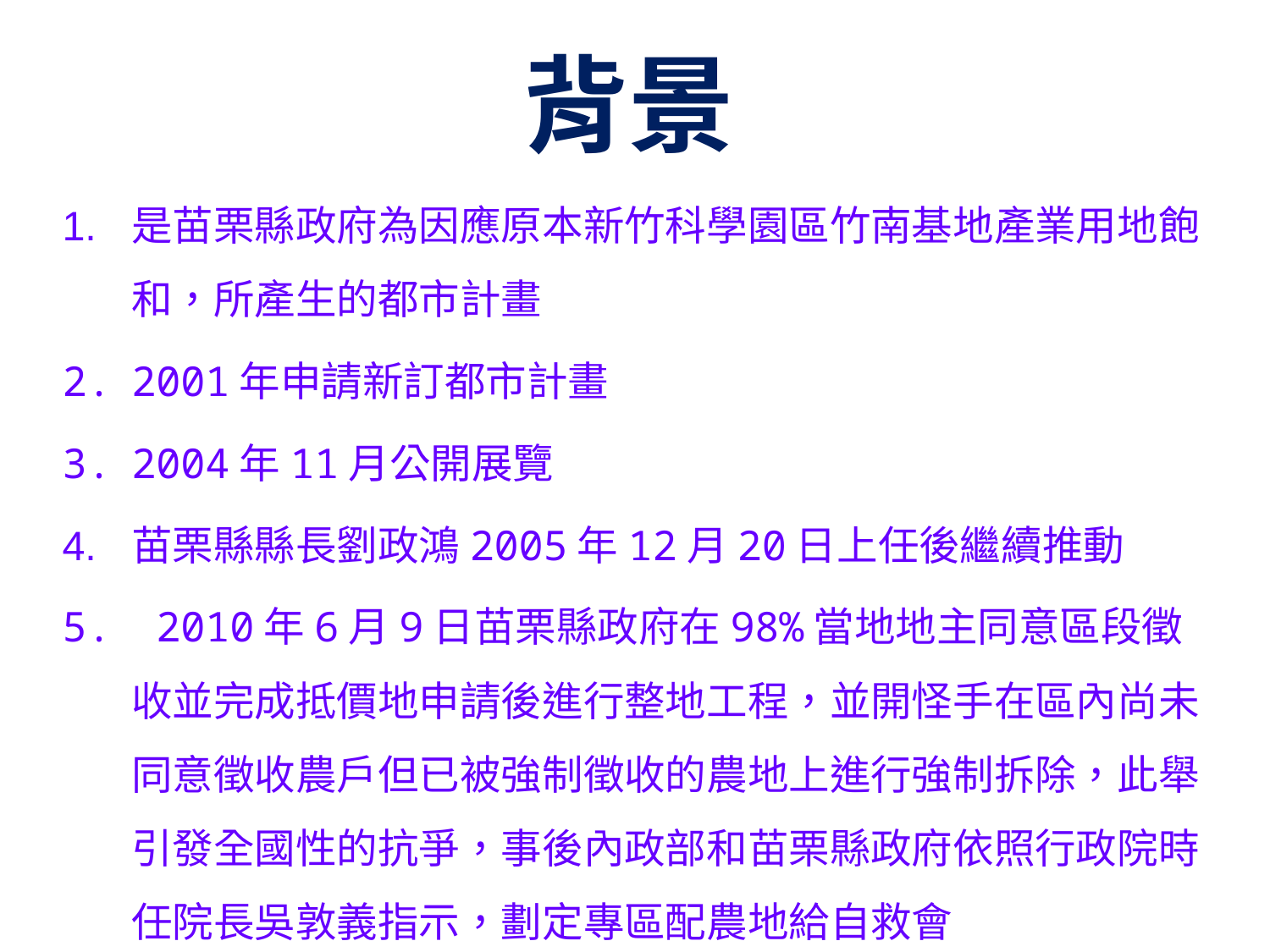

# 背景
是苗栗縣政府為因應原本新竹科學園區竹南基地產業用地飽和，所產生的都市計畫
2001年申請新訂都市計畫
2004年11月公開展覽
苗栗縣縣長劉政鴻2005年12月20日上任後繼續推動
 2010年6月9日苗栗縣政府在98%當地地主同意區段徵收並完成抵價地申請後進行整地工程，並開怪手在區內尚未同意徵收農戶但已被強制徵收的農地上進行強制拆除，此舉引發全國性的抗爭，事後內政部和苗栗縣政府依照行政院時任院長吳敦義指示，劃定專區配農地給自救會